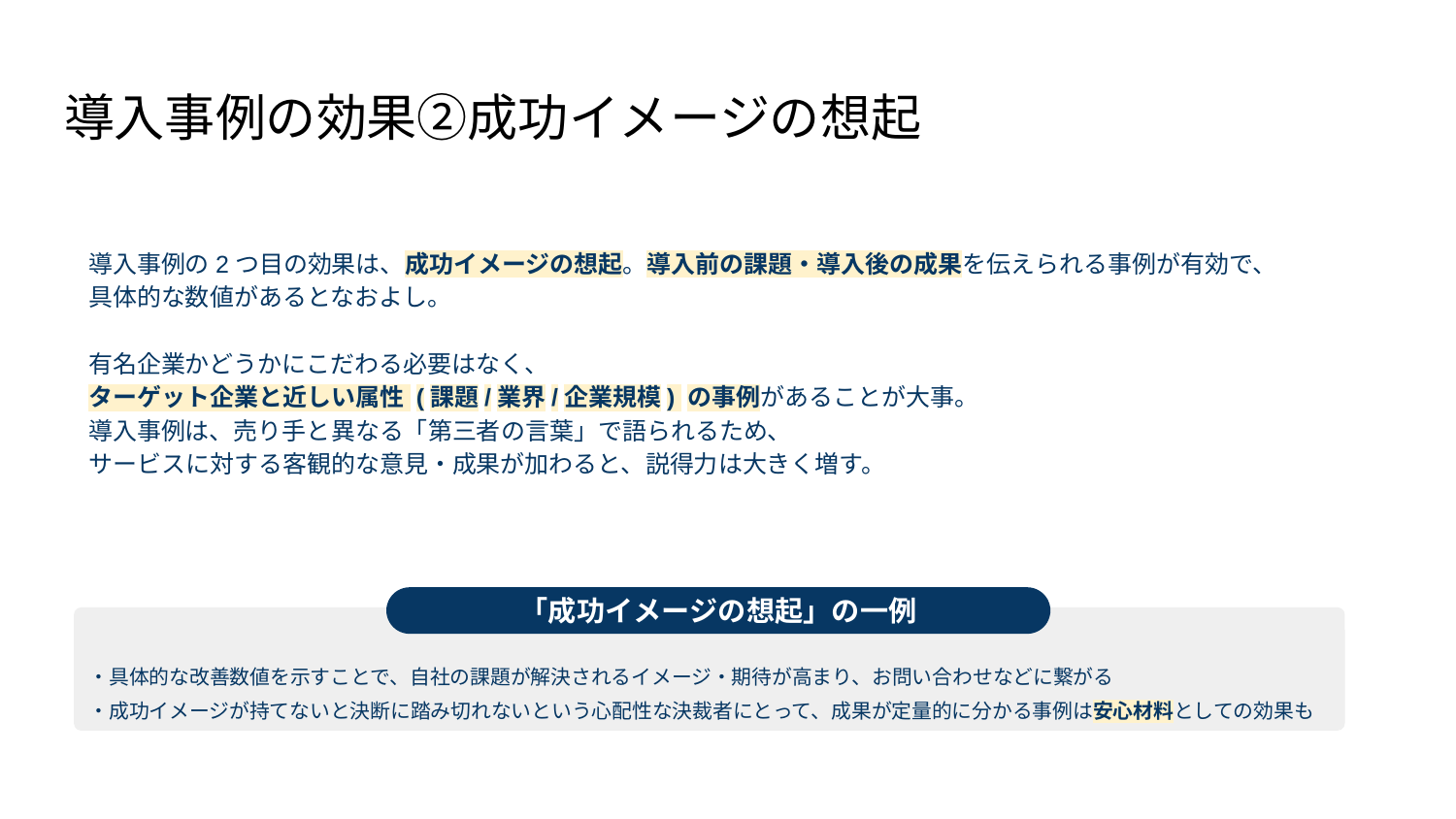

# 導入事例の効果②成功イメージの想起
導入事例の2つ目の効果は、成功イメージの想起。導入前の課題・導入後の成果を伝えられる事例が有効で、
具体的な数値があるとなおよし。

有名企業かどうかにこだわる必要はなく、
ターゲット企業と近しい属性 (課題/業界/企業規模) の事例があることが大事。
導入事例は、売り手と異なる「第三者の言葉」で語られるため、
サービスに対する客観的な意見・成果が加わると、説得力は大きく増す。
「成功イメージの想起」の一例

・具体的な改善数値を示すことで、自社の課題が解決されるイメージ・期待が高まり、お問い合わせなどに繋がる
・成功イメージが持てないと決断に踏み切れないという心配性な決裁者にとって、成果が定量的に分かる事例は安心材料としての効果も